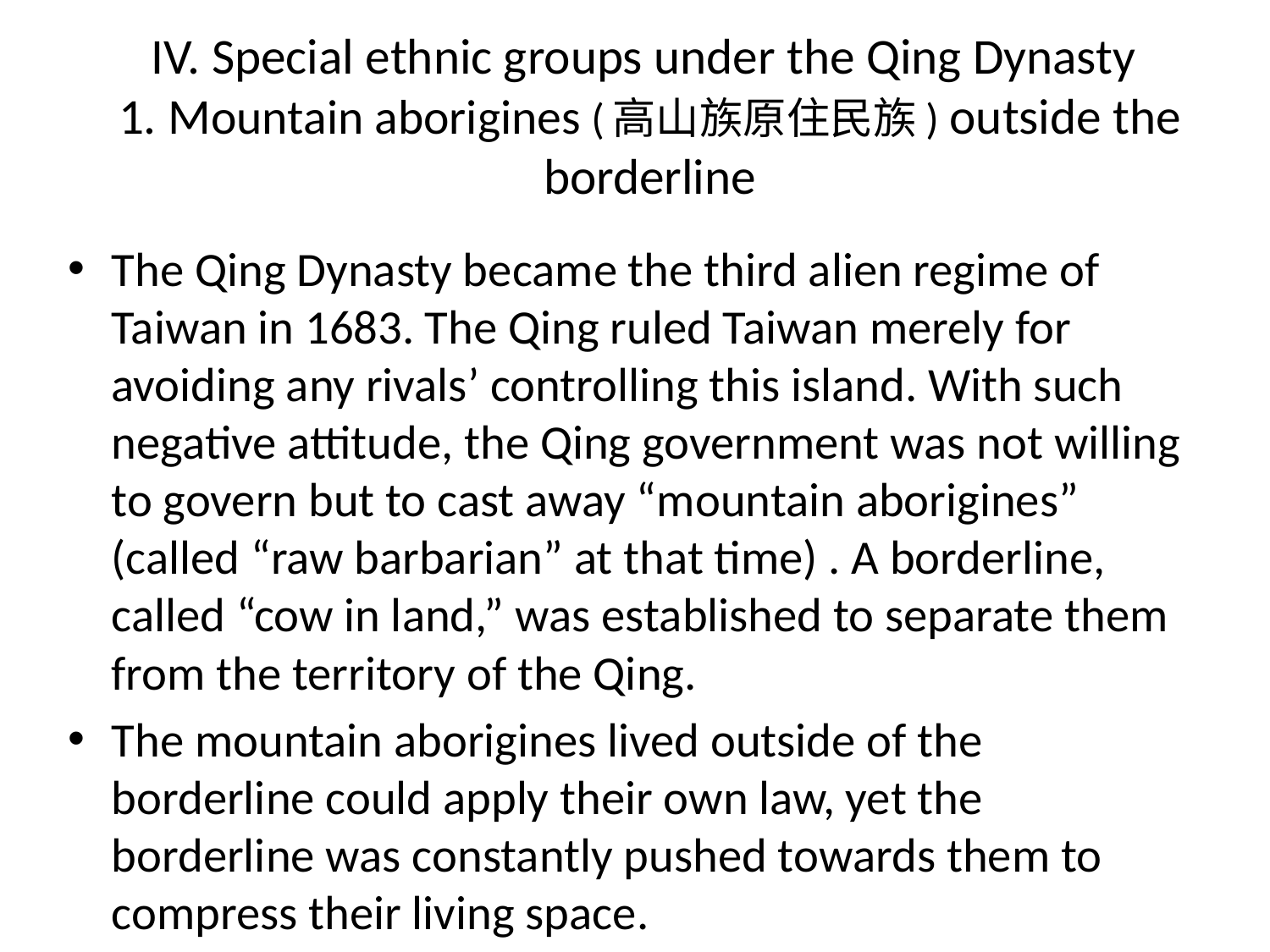

# IV. Special ethnic groups under the Qing Dynasty 1. Mountain aborigines (高山族原住民族) outside the borderline
The Qing Dynasty became the third alien regime of Taiwan in 1683. The Qing ruled Taiwan merely for avoiding any rivals’ controlling this island. With such negative attitude, the Qing government was not willing to govern but to cast away “mountain aborigines” (called “raw barbarian” at that time) . A borderline, called “cow in land,” was established to separate them from the territory of the Qing.
The mountain aborigines lived outside of the borderline could apply their own law, yet the borderline was constantly pushed towards them to compress their living space.